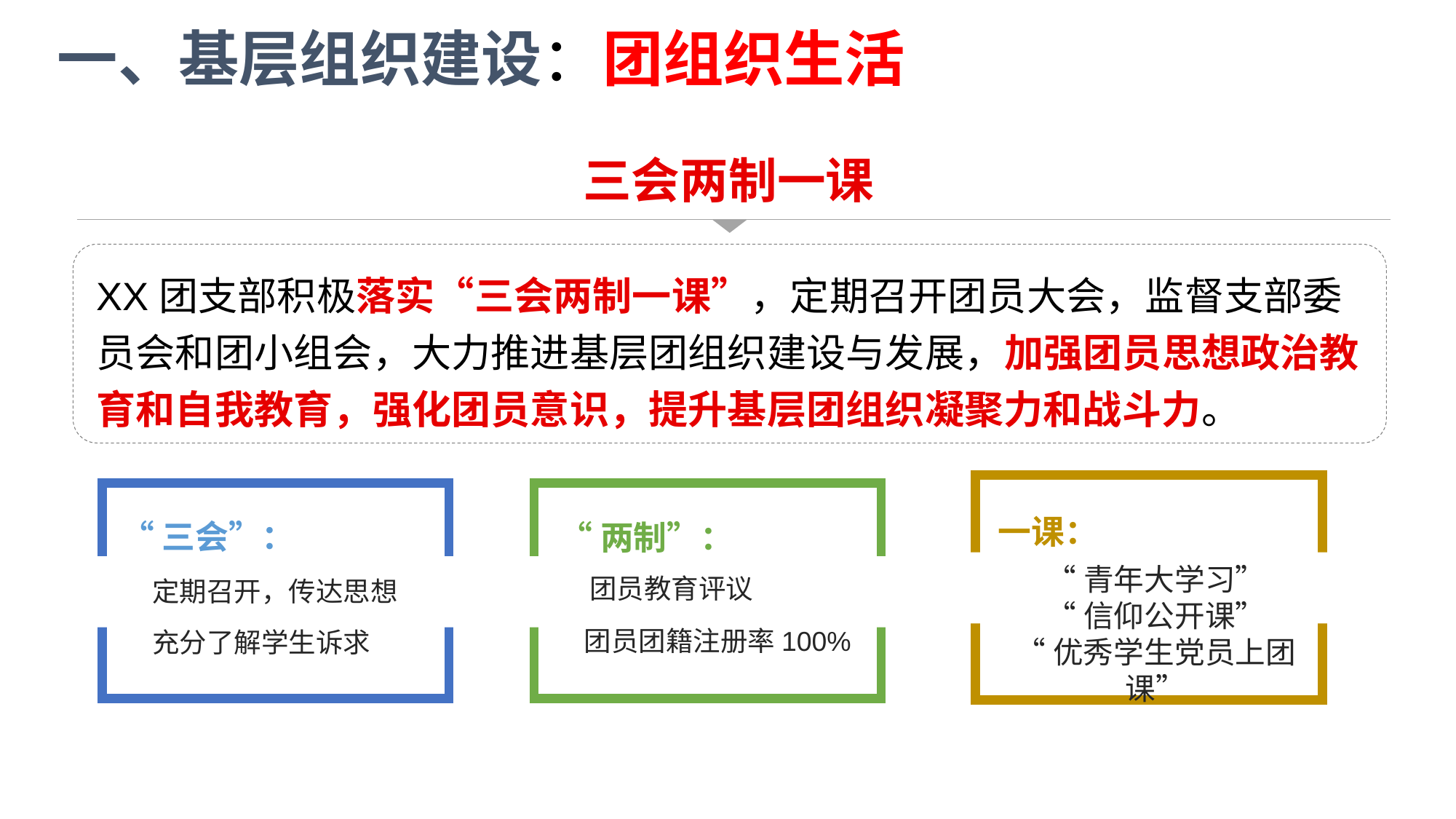

一、基层组织建设：团组织生活
三会两制一课

XX团支部积极落实“三会两制一课”，定期召开团员大会，监督支部委员会和团小组会，大力推进基层团组织建设与发展，加强团员思想政治教育和自我教育，强化团员意识，提升基层团组织凝聚力和战斗力。

一课：
“青年大学习”
“信仰公开课”
“优秀学生党员上团课”
“三会”：
    定期召开，传达思想
    充分了解学生诉求
“两制”：
   团员教育评议
   团员团籍注册率100%